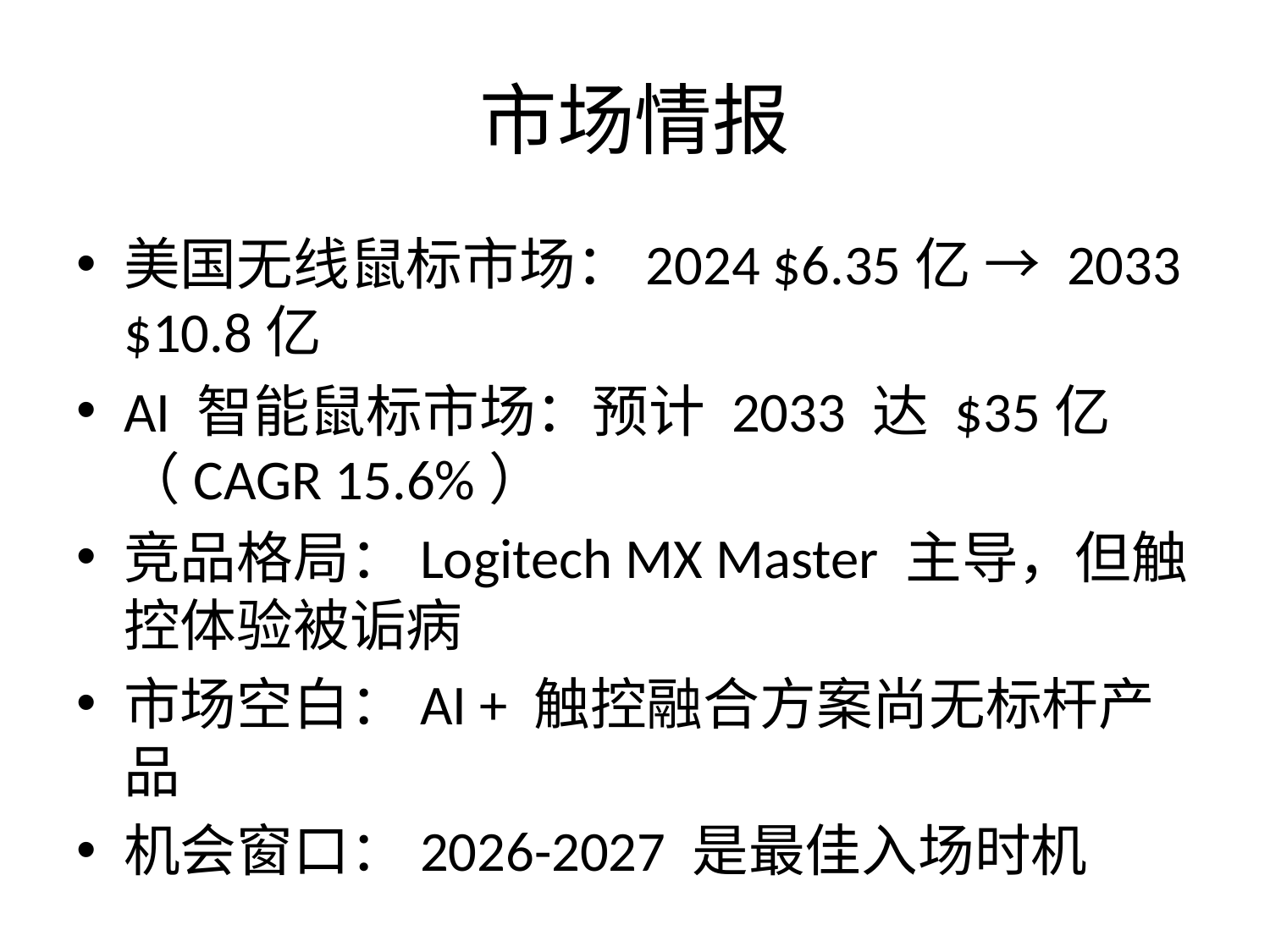

# 市场情报
美国无线鼠标市场：2024 $6.35亿 → 2033 $10.8亿
AI 智能鼠标市场：预计 2033 达 $35亿（CAGR 15.6%）
竞品格局：Logitech MX Master 主导，但触控体验被诟病
市场空白：AI + 触控融合方案尚无标杆产品
机会窗口：2026-2027 是最佳入场时机